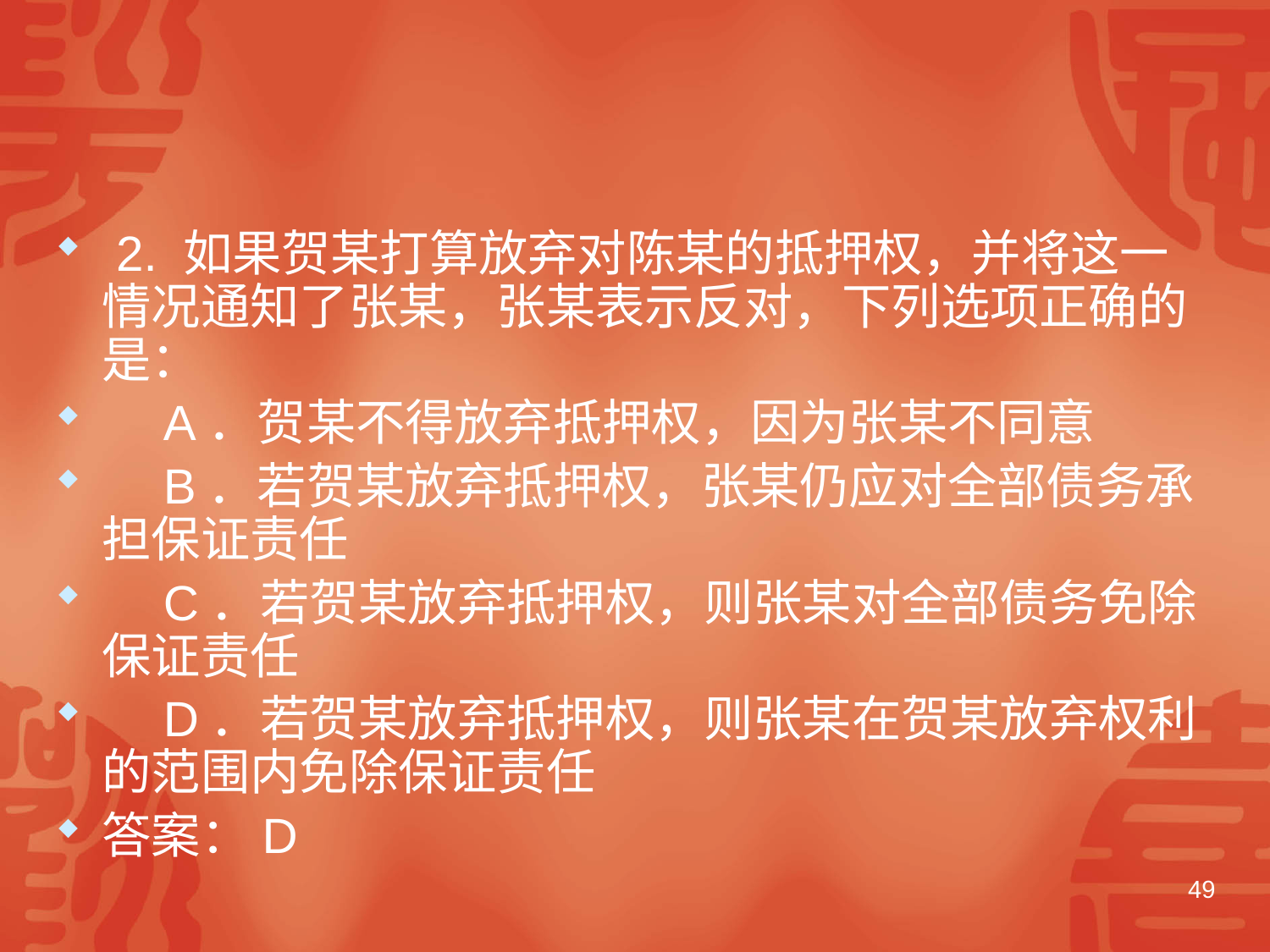

#
 2. 如果贺某打算放弃对陈某的抵押权，并将这一情况通知了张某，张某表示反对，下列选项正确的是：
　A．贺某不得放弃抵押权，因为张某不同意
　B．若贺某放弃抵押权，张某仍应对全部债务承担保证责任
　C．若贺某放弃抵押权，则张某对全部债务免除保证责任
　D．若贺某放弃抵押权，则张某在贺某放弃权利的范围内免除保证责任
答案：D
49